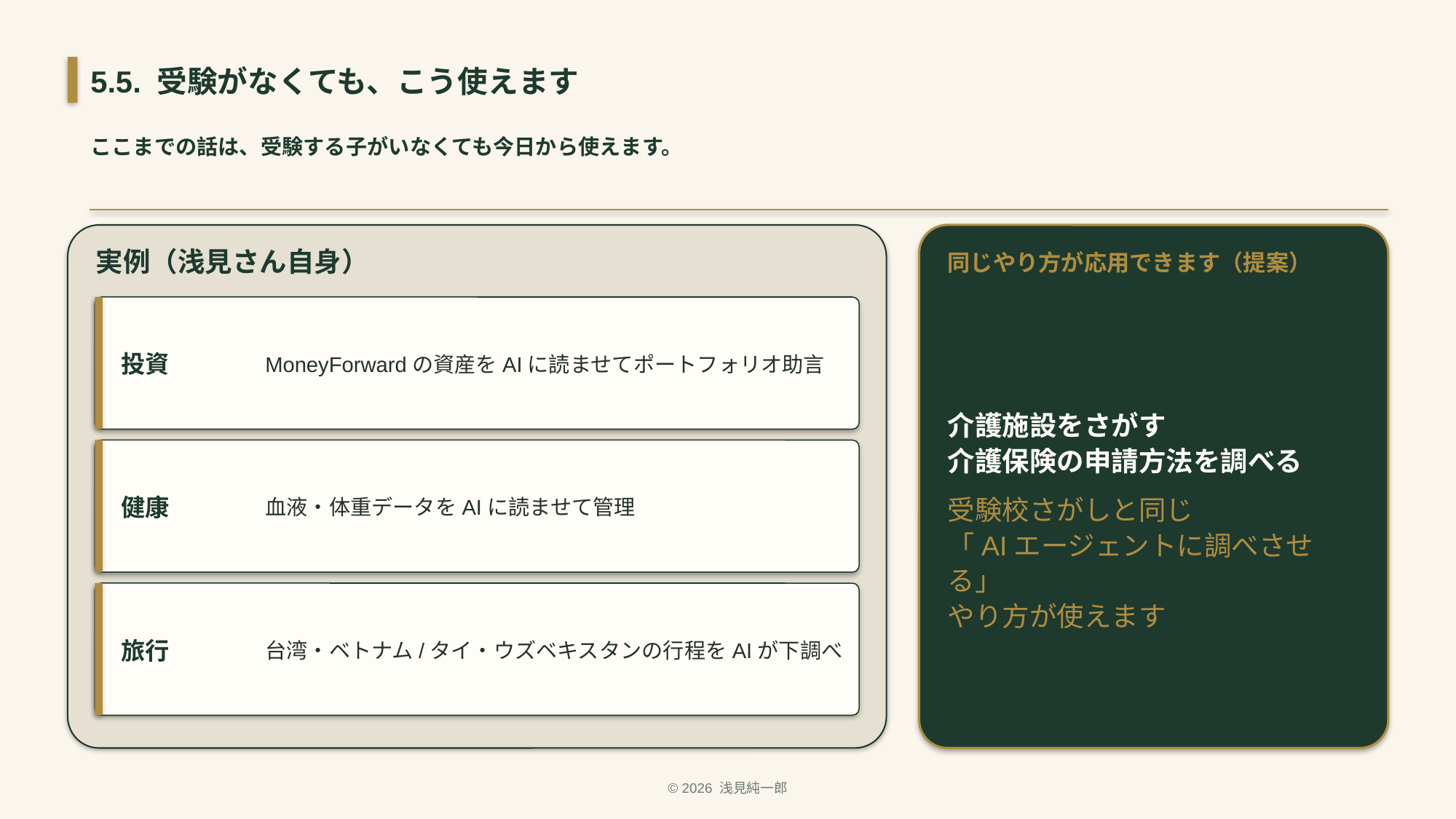

5.5. 受験がなくても、こう使えます

ここまでの話は、受験する子がいなくても今日から使えます。

実例（浅見さん自身）
同じやり方が応用できます（提案）

投資
MoneyForwardの資産をAIに読ませてポートフォリオ助言
介護施設をさがす
介護保険の申請方法を調べる

受験校さがしと同じ
「AIエージェントに調べさせる」
やり方が使えます

健康
血液・体重データをAIに読ませて管理

旅行
台湾・ベトナム/タイ・ウズベキスタンの行程をAIが下調べ
© 2026 浅見純一郎